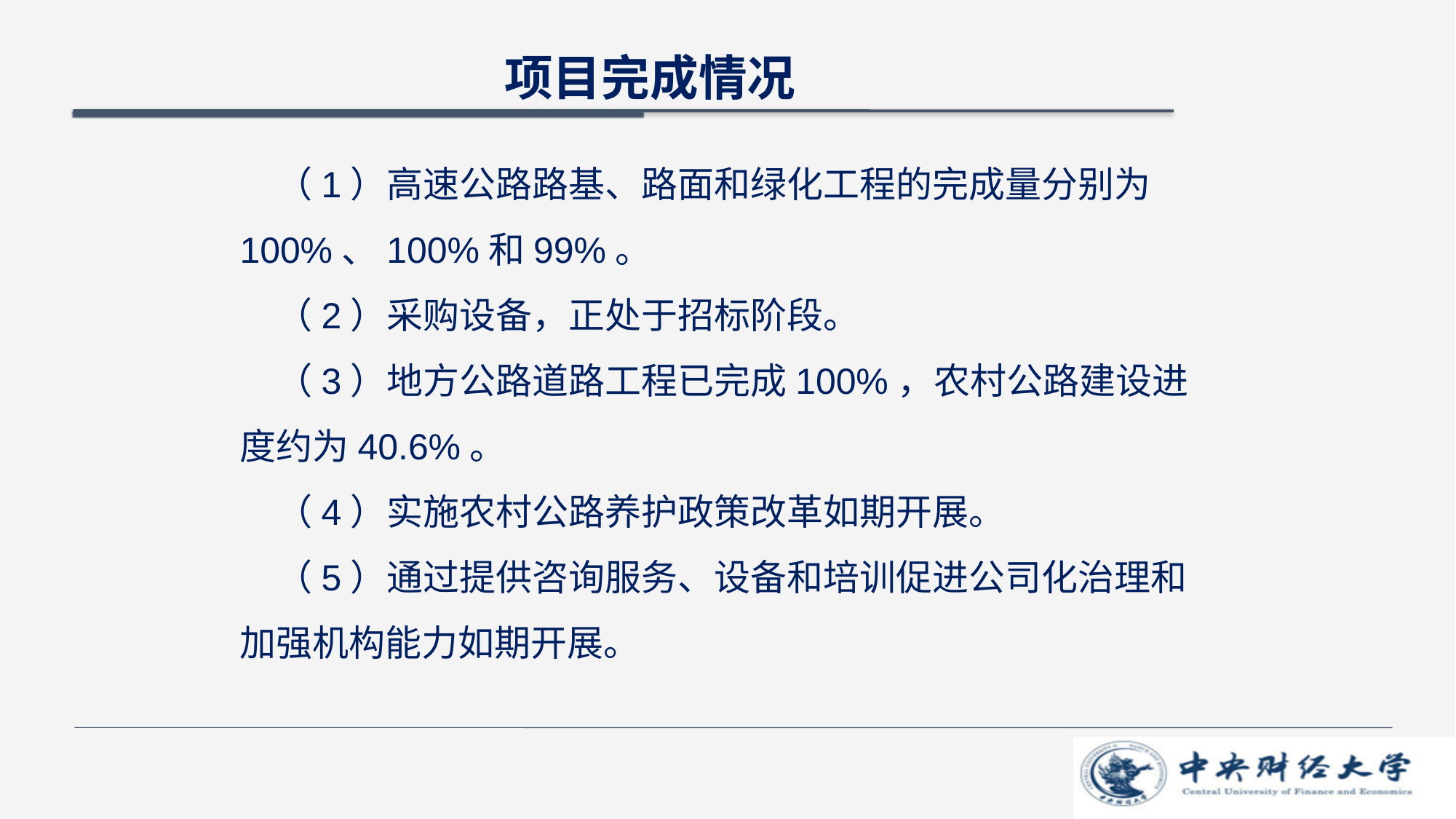

# 项目完成情况
（1）高速公路路基、路面和绿化工程的完成量分别为100%、100%和99%。
（2）采购设备，正处于招标阶段。
（3）地方公路道路工程已完成100%，农村公路建设进度约为40.6%。
（4）实施农村公路养护政策改革如期开展。
（5）通过提供咨询服务、设备和培训促进公司化治理和加强机构能力如期开展。